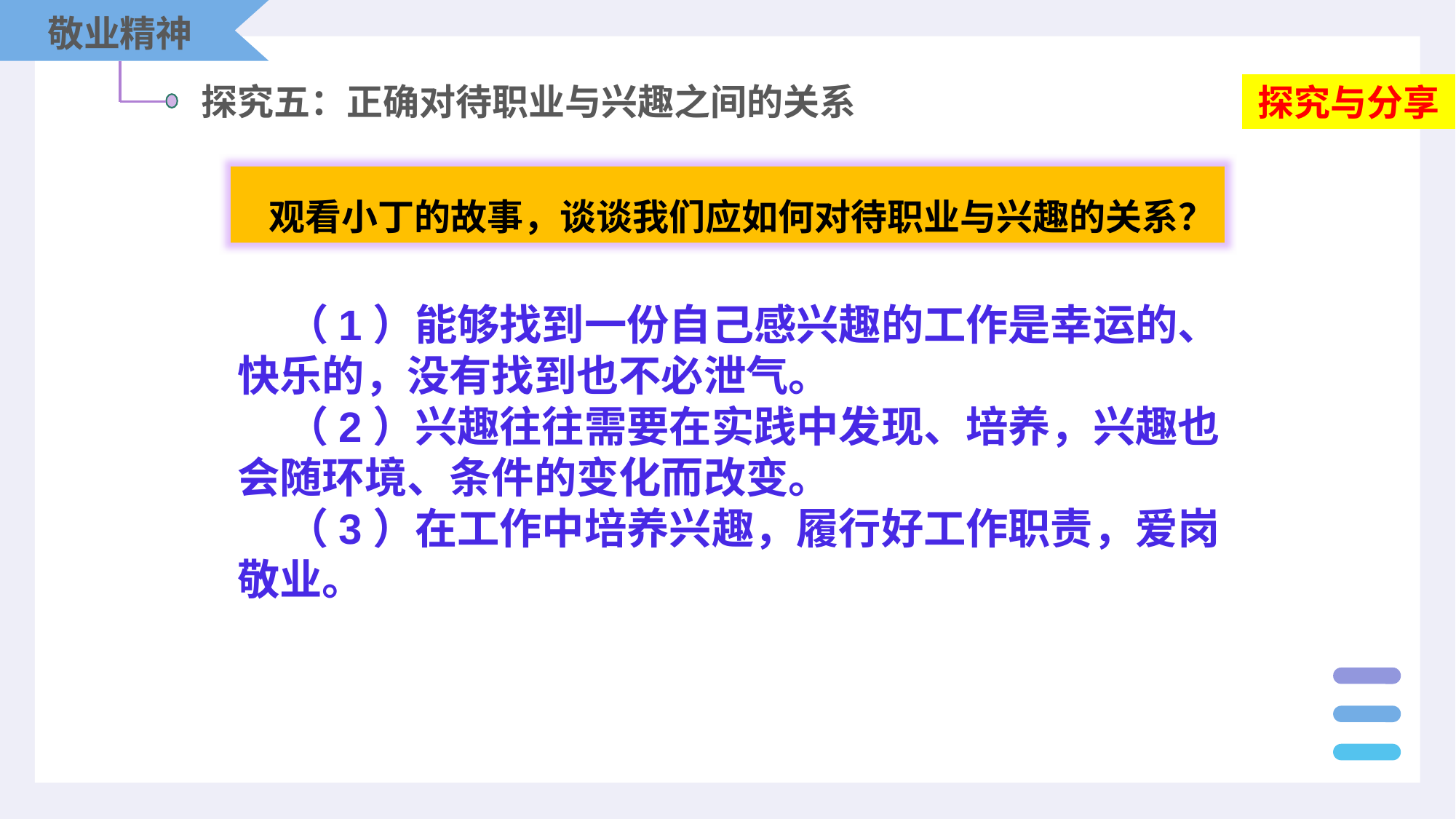

敬业精神

探究五：正确对待职业与兴趣之间的关系
探究与分享
观看小丁的故事，谈谈我们应如何对待职业与兴趣的关系？
    （1）能够找到一份自己感兴趣的工作是幸运的、快乐的，没有找到也不必泄气。
    （2）兴趣往往需要在实践中发现、培养，兴趣也会随环境、条件的变化而改变。
    （3）在工作中培养兴趣，履行好工作职责，爱岗敬业。